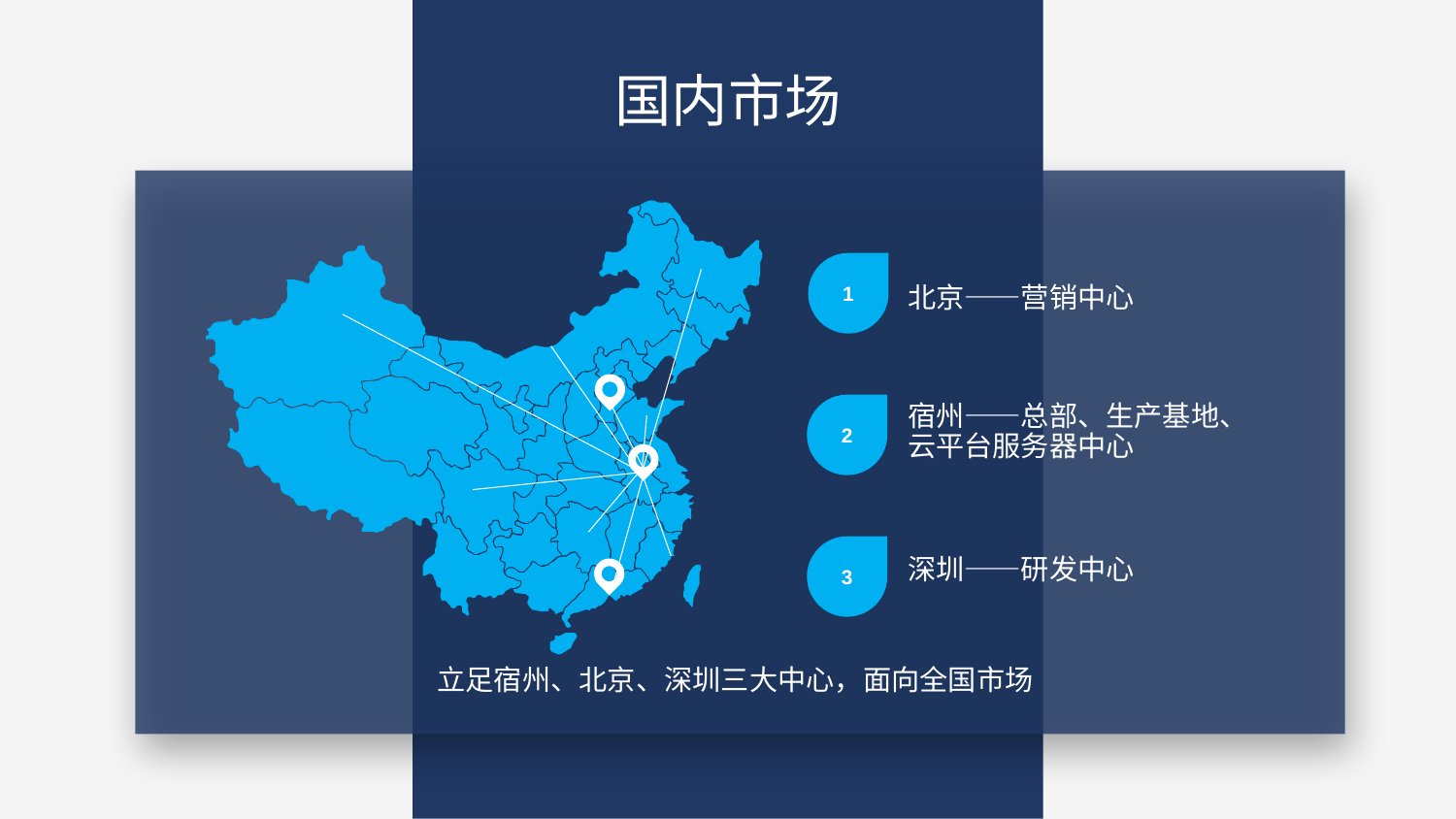

国内市场

1
北京——营销中心

2
宿州——总部、生产基地、云平台服务器中心

3
深圳——研发中心

立足宿州、北京、深圳三大中心，面向全国市场